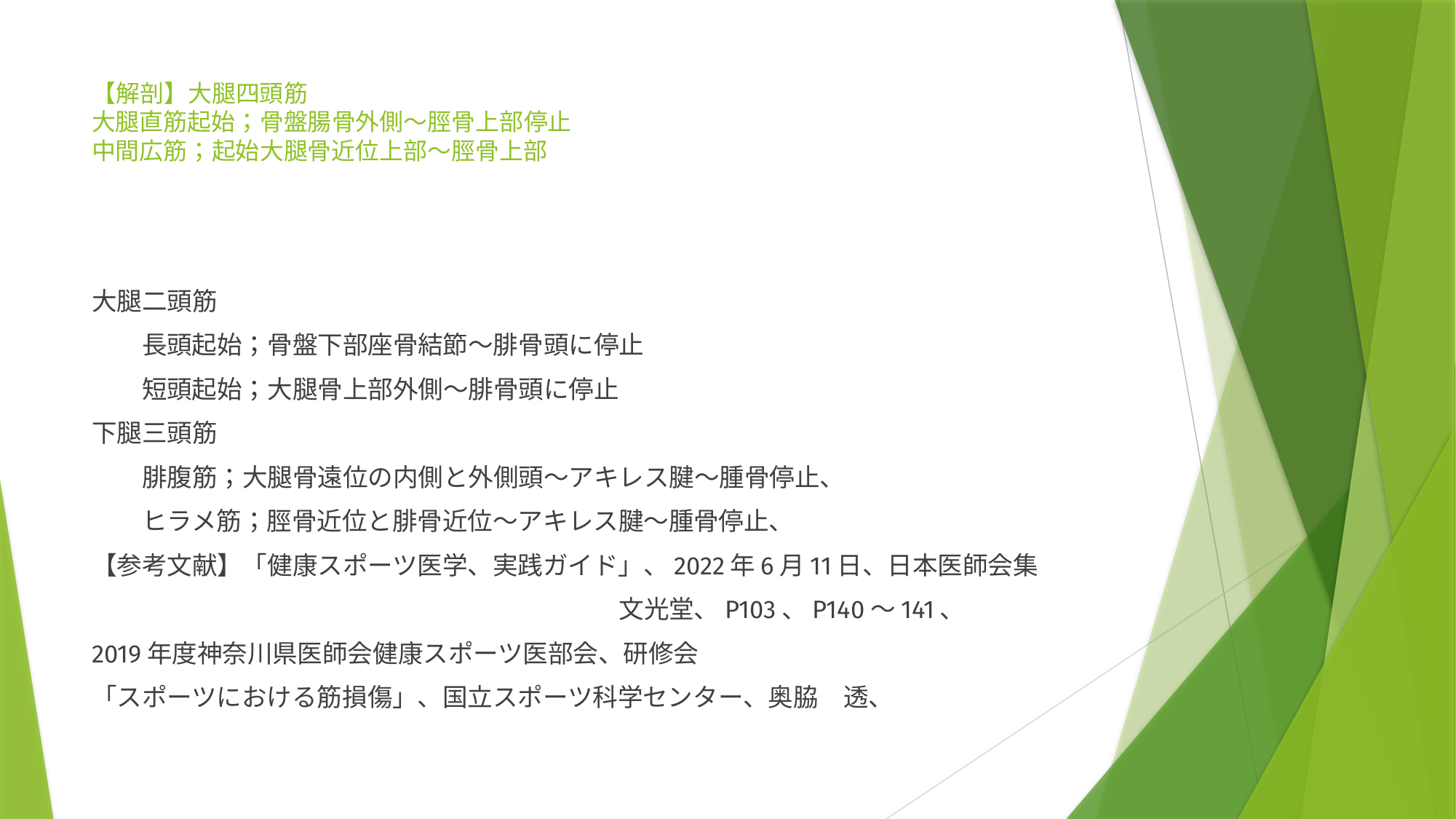

# 【解剖】大腿四頭筋 大腿直筋起始；骨盤腸骨外側～脛骨上部停止 中間広筋；起始大腿骨近位上部～脛骨上部
大腿二頭筋
　　長頭起始；骨盤下部座骨結節～腓骨頭に停止
　　短頭起始；大腿骨上部外側～腓骨頭に停止
下腿三頭筋
　　腓腹筋；大腿骨遠位の内側と外側頭～アキレス腱～腫骨停止、
　　ヒラメ筋；脛骨近位と腓骨近位～アキレス腱～腫骨停止、
【参考文献】「健康スポーツ医学、実践ガイド」、2022年6月11日、日本医師会集
　　　　　　　　　　　　　　　　　　　　　文光堂、P103、P140～141、
2019年度神奈川県医師会健康スポーツ医部会、研修会
「スポーツにおける筋損傷」、国立スポーツ科学センター、奥脇　透、